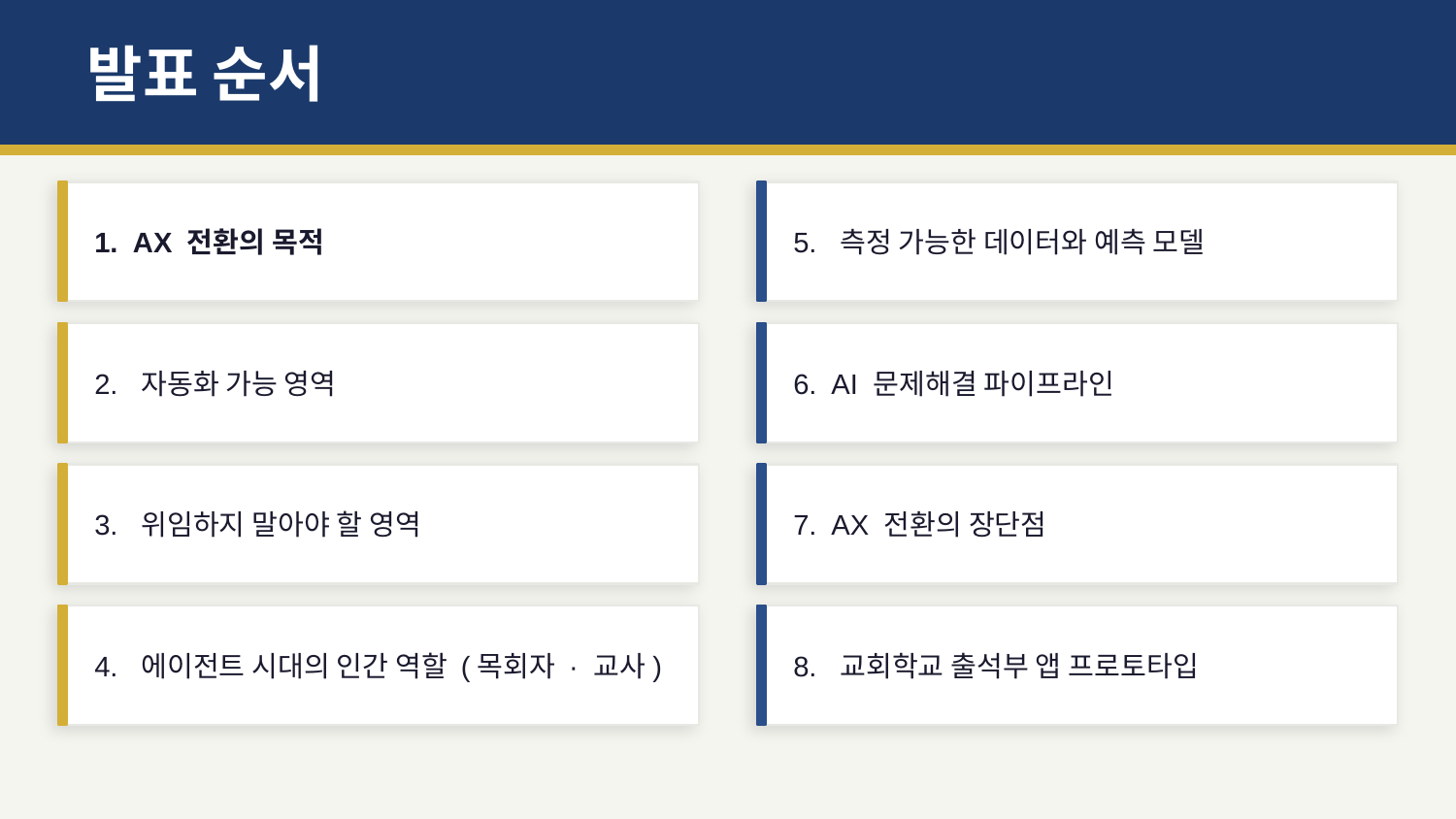

발표 순서

1.  AX 전환의 목적
5.  측정 가능한 데이터와 예측 모델

2.  자동화 가능 영역
6.  AI 문제해결 파이프라인

3.  위임하지 말아야 할 영역
7.  AX 전환의 장단점

4.  에이전트 시대의 인간 역할 (목회자 · 교사)
8.  교회학교 출석부 앱 프로토타입